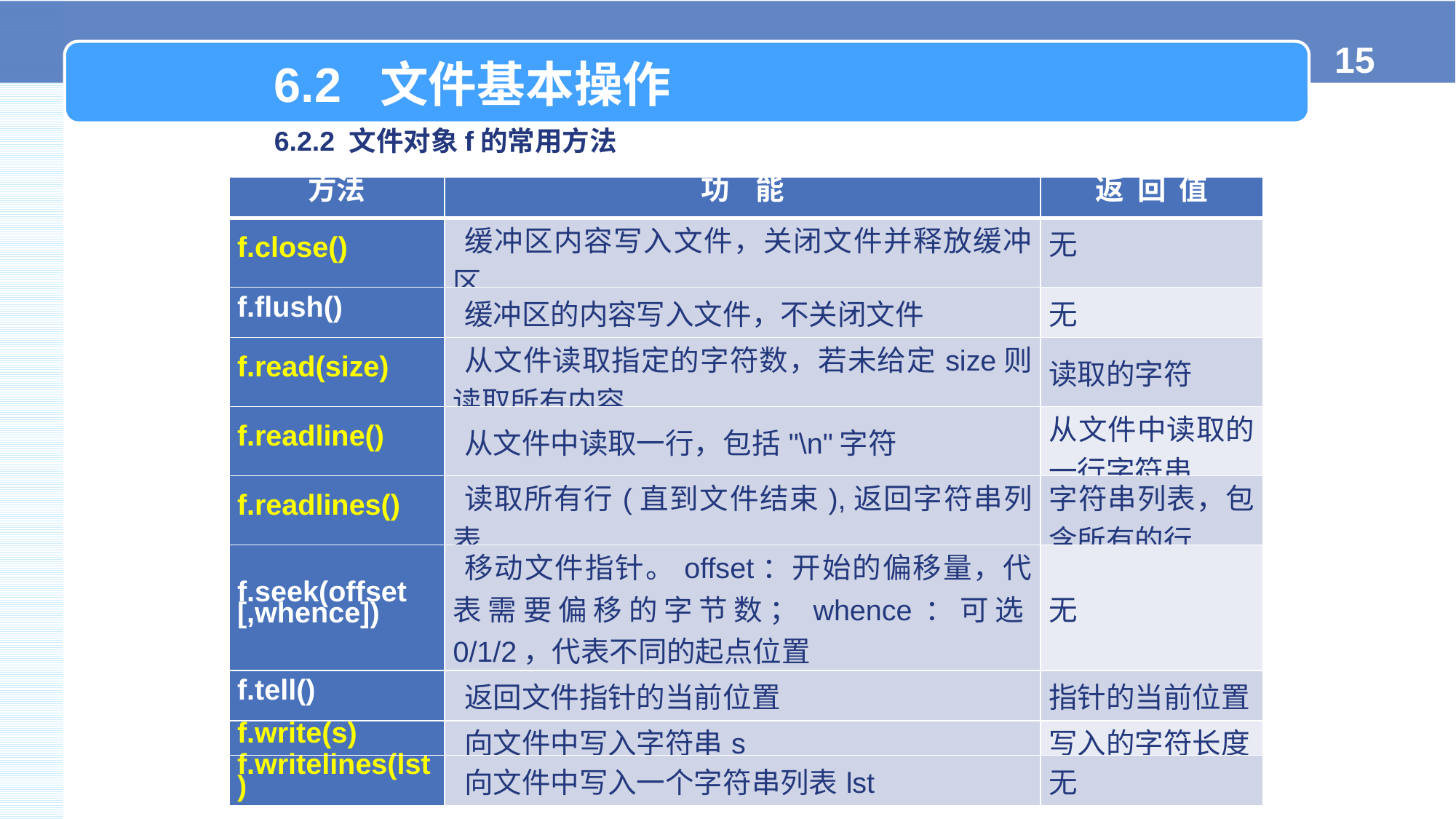

6.2  文件基本操作
6.2.2 文件对象f的常用方法
| 方法 | 功 能 | 返 回 值 |
| --- | --- | --- |
| f.close() | 缓冲区内容写入文件，关闭文件并释放缓冲区 | 无 |
| f.flush() | 缓冲区的内容写入文件，不关闭文件 | 无 |
| f.read(size) | 从文件读取指定的字符数，若未给定size则读取所有内容 | 读取的字符 |
| f.readline() | 从文件中读取一行，包括"\n"字符 | 从文件中读取的一行字符串 |
| f.readlines() | 读取所有行(直到文件结束),返回字符串列表 | 字符串列表，包含所有的行 |
| f.seek(offset [,whence]) | 移动文件指针。offset：开始的偏移量，代表需要偏移的字节数；whence：可选0/1/2，代表不同的起点位置 | 无 |
| f.tell() | 返回文件指针的当前位置 | 指针的当前位置 |
| f.write(s) | 向文件中写入字符串s | 写入的字符长度 |
| f.writelines(lst) | 向文件中写入一个字符串列表lst | 无 |